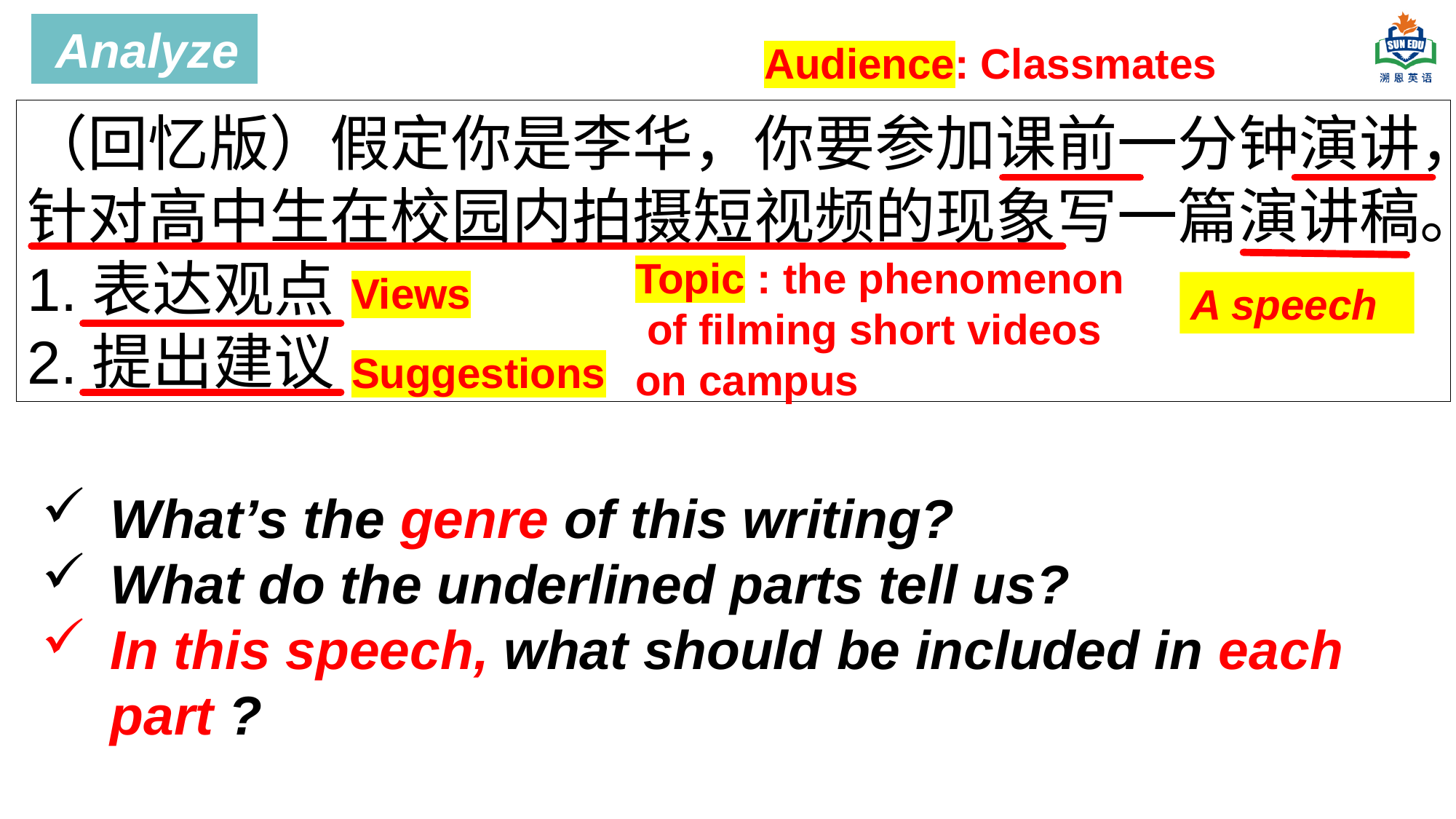

Analyze
Audience: Classmates
（回忆版）假定你是李华，你要参加课前一分钟演讲，针对高中生在校园内拍摄短视频的现象写一篇演讲稿。
1.表达观点
2.提出建议
Topic : the phenomenon  of filming short videos on campus
Views
A speech
Suggestions
What’s the genre of this writing?
What do the underlined parts tell us?
In this speech, what should be included in each part ?